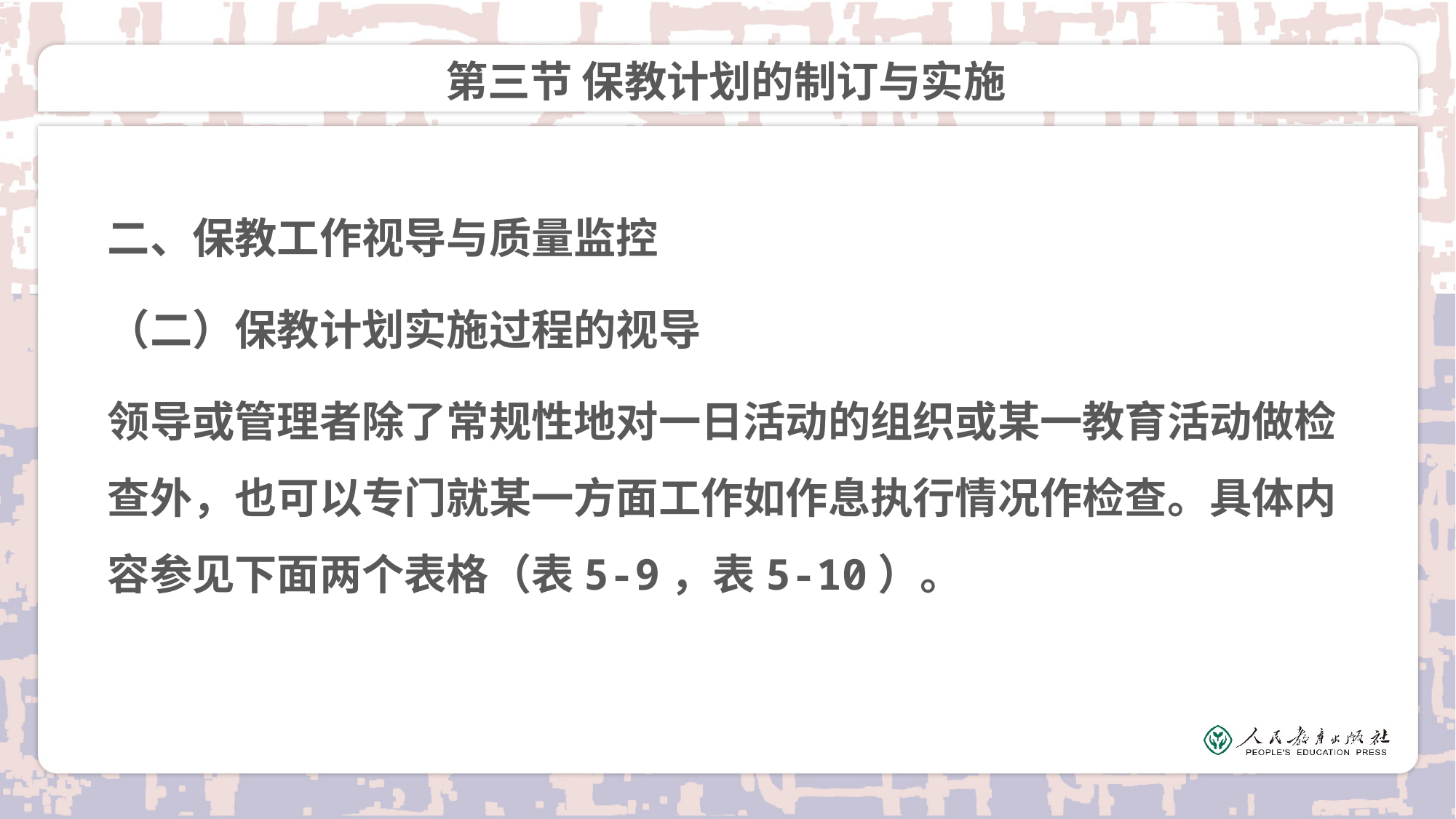

# 第三节 保教计划的制订与实施
二、保教工作视导与质量监控
（二）保教计划实施过程的视导
领导或管理者除了常规性地对一日活动的组织或某一教育活动做检查外，也可以专门就某一方面工作如作息执行情况作检查。具体内容参见下面两个表格（表5-9，表5-10）。